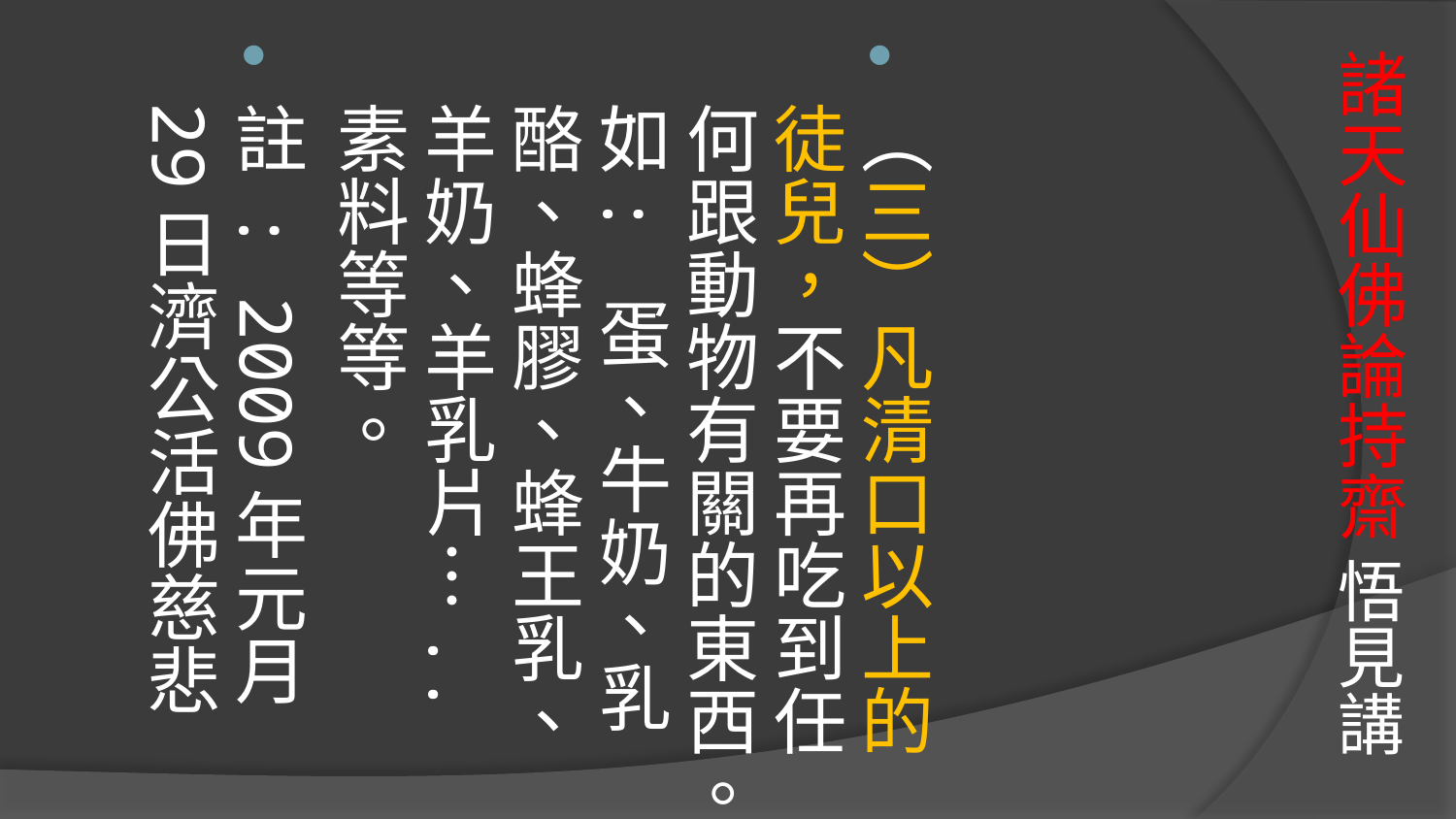

# 諸天仙佛論持齋 悟見講
（三）凡清口以上的徒兒，不要再吃到任何跟動物有關的東西。如: 蛋、牛奶、乳酪、蜂膠、蜂王乳、羊奶、羊乳片…..素料等等。
註 : 2009年元月29日濟公活佛慈悲